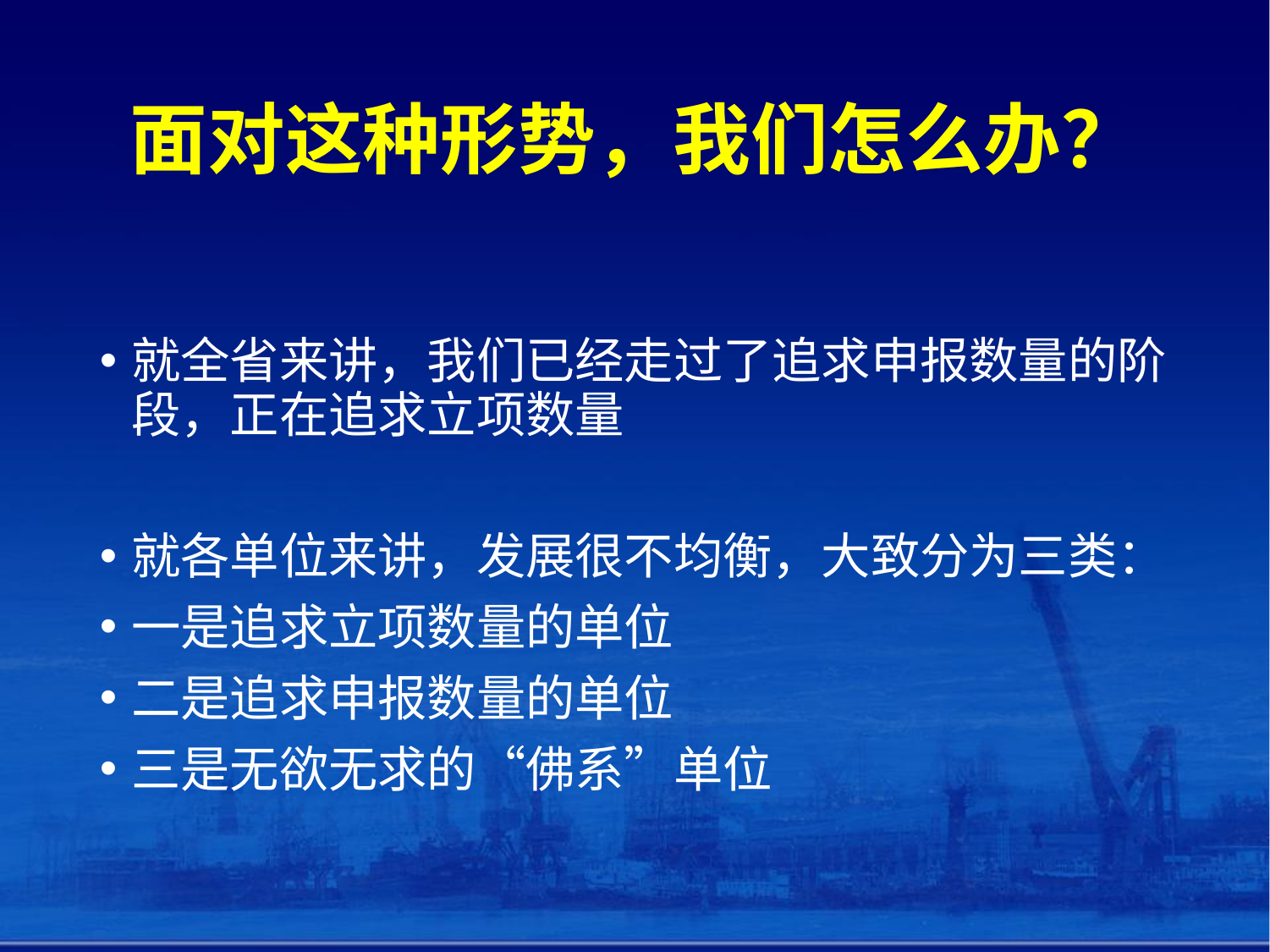

# 面对这种形势，我们怎么办？

就全省来讲，我们已经走过了追求申报数量的阶段，正在追求立项数量

就各单位来讲，发展很不均衡，大致分为三类：
一是追求立项数量的单位
二是追求申报数量的单位
三是无欲无求的“佛系”单位